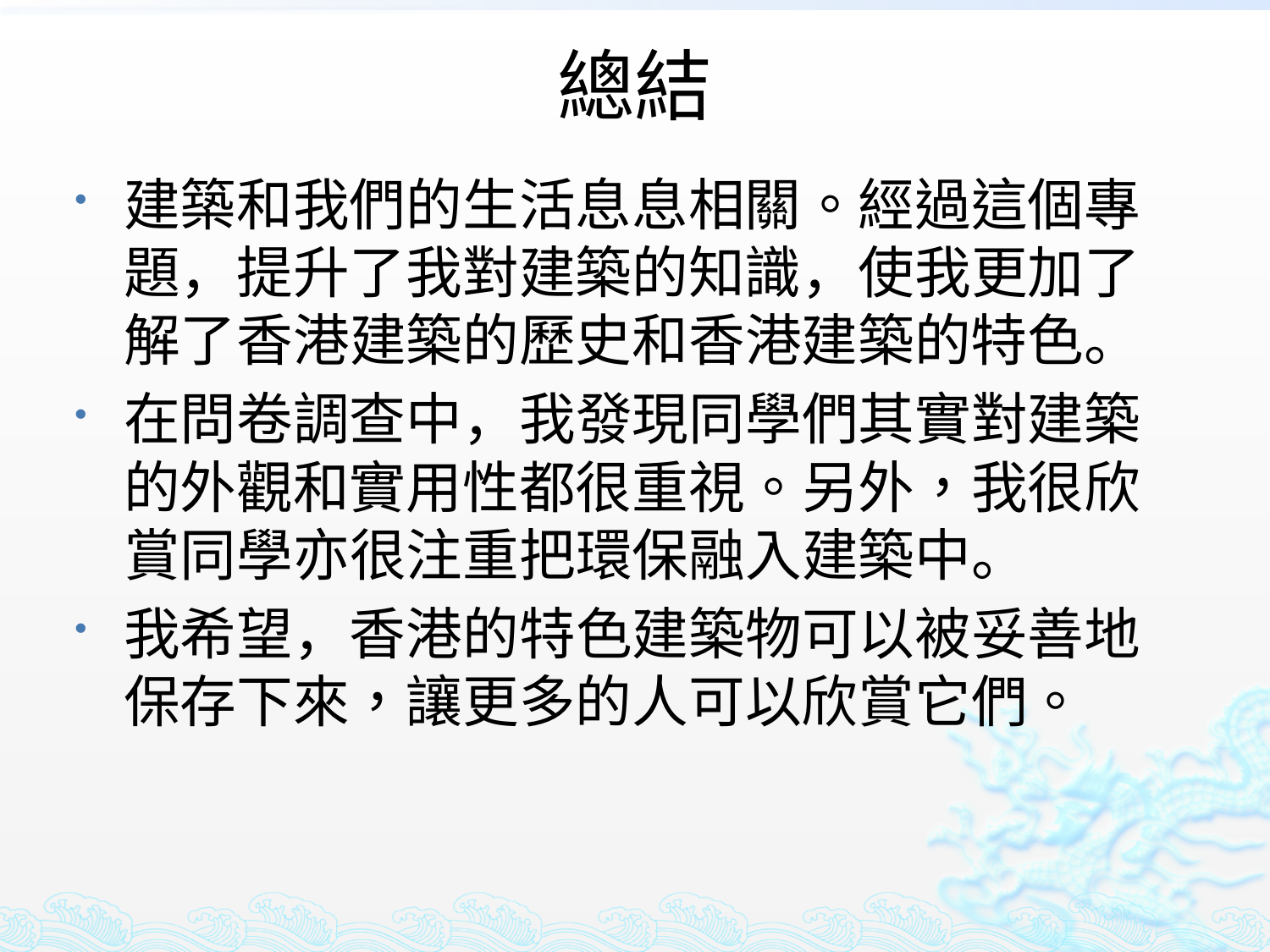

# 總結
建築和我們的生活息息相關。經過這個專題，提升了我對建築的知識，使我更加了解了香港建築的歷史和香港建築的特色。
在問卷調查中，我發現同學們其實對建築的外觀和實用性都很重視。另外，我很欣賞同學亦很注重把環保融入建築中。
我希望，香港的特色建築物可以被妥善地保存下來，讓更多的人可以欣賞它們。